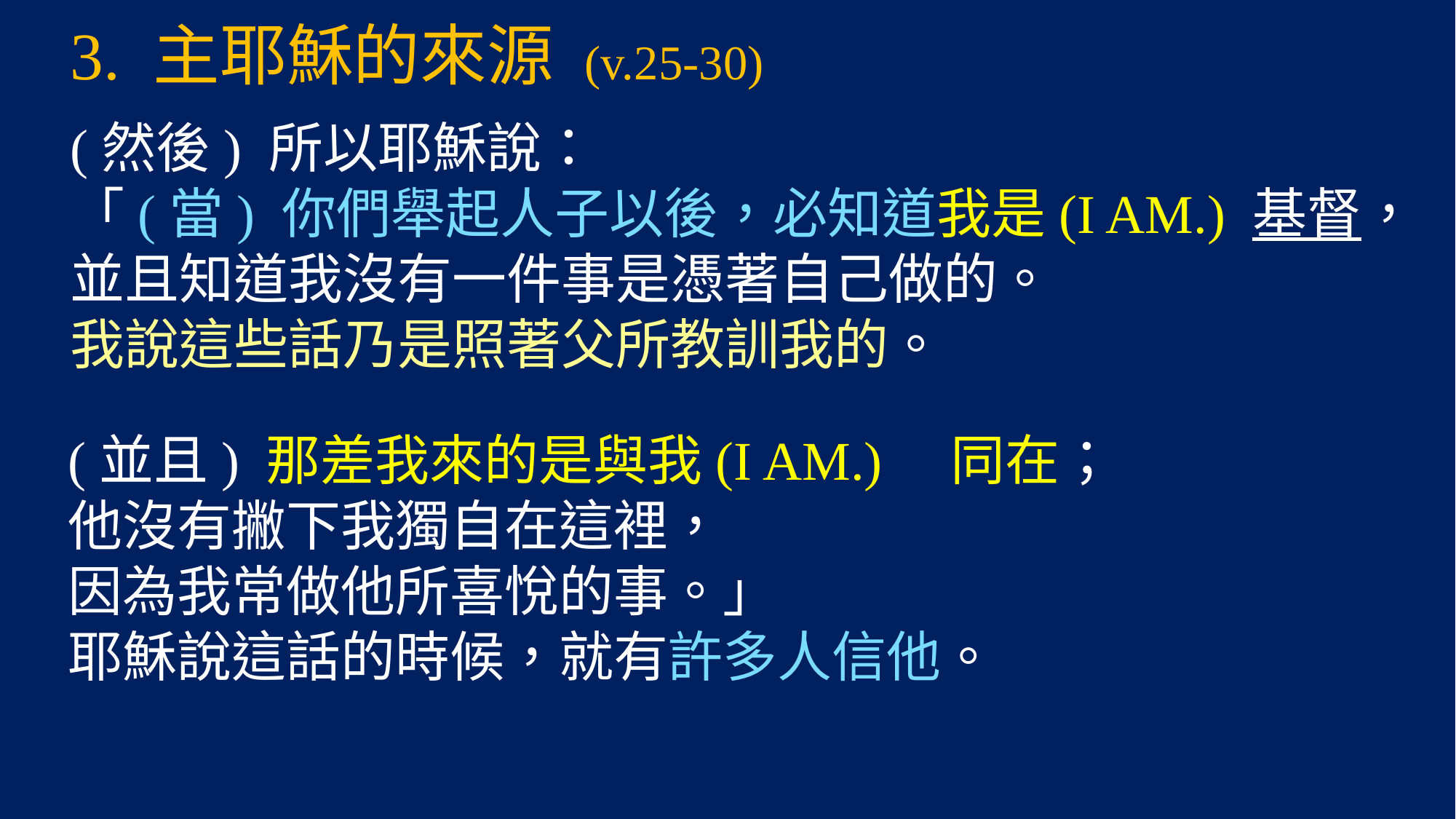

3. 主耶穌的來源 (v.25-30)

(然後) 所以耶穌說：
「(當) 你們舉起人子以後，必知道我是(I AM.) 基督，
並且知道我沒有一件事是憑著自己做的。
我說這些話乃是照著父所教訓我的。

# (並且) 那差我來的是與我(I AM.)　同在； 他沒有撇下我獨自在這裡， 因為我常做他所喜悅的事。」 耶穌說這話的時候，就有許多人信他。